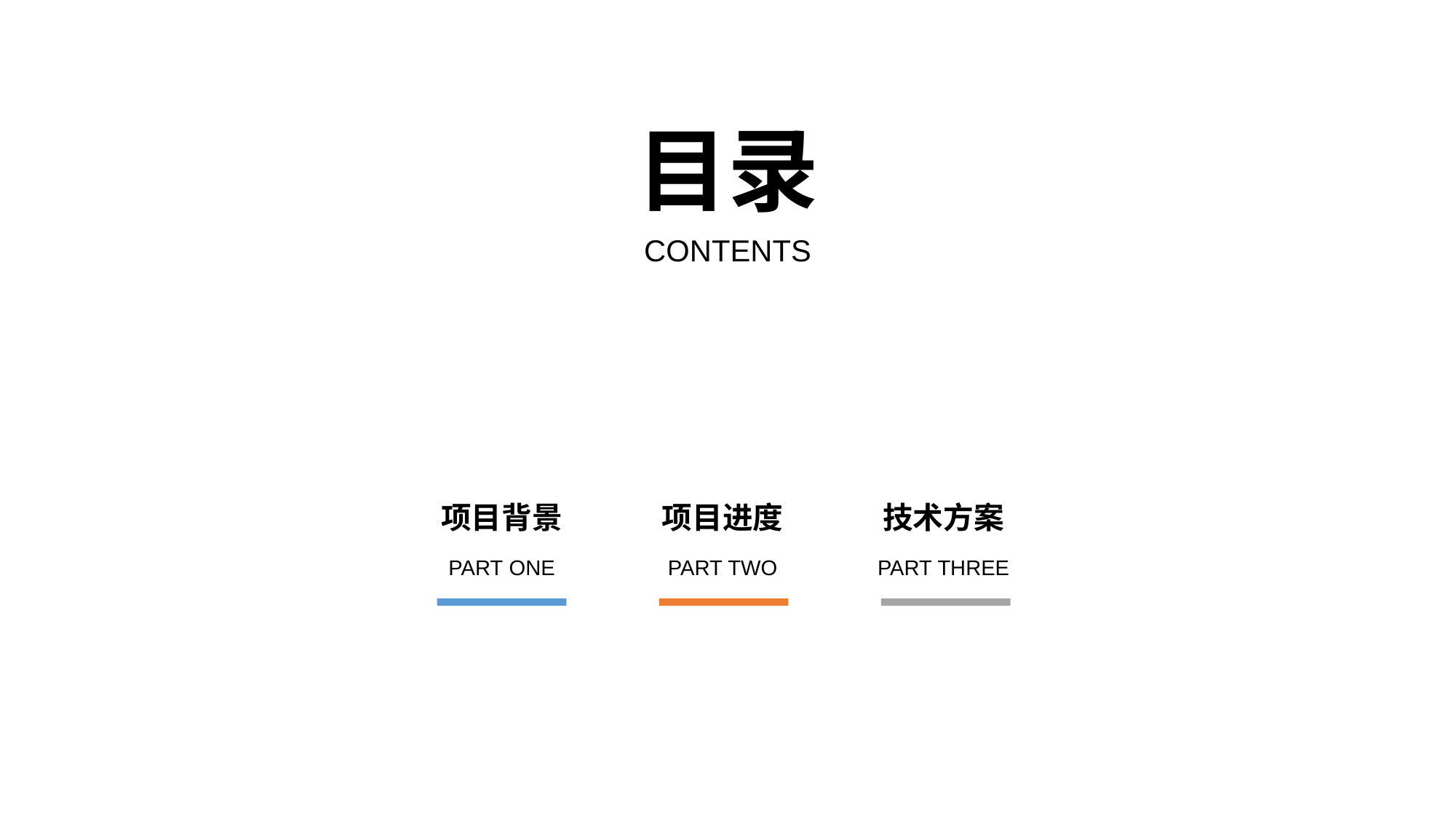

目录
CONTENTS
项目进度
技术方案
项目背景
PART TWO
PART THREE
PART ONE